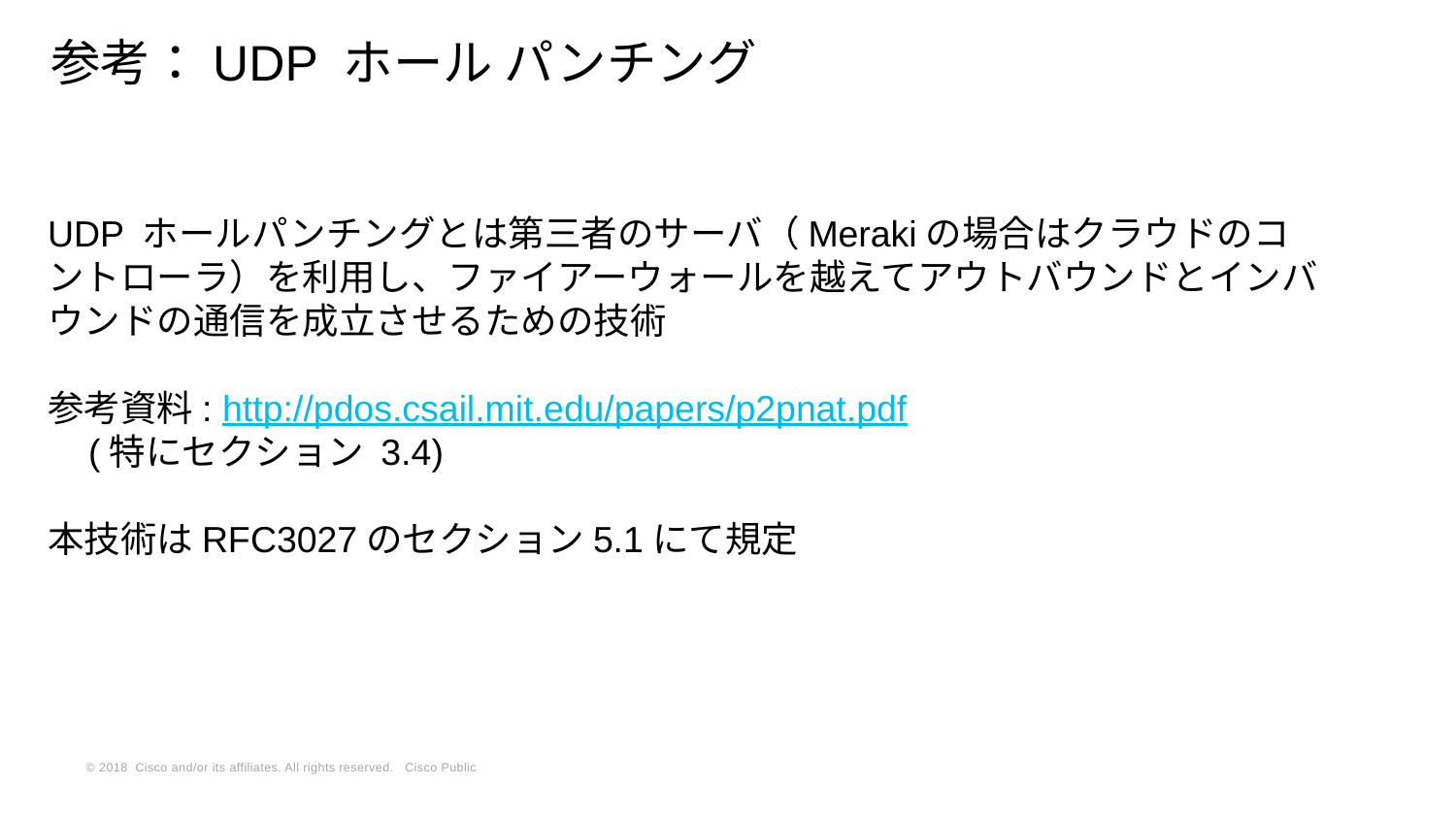

参考：UDP ホール パンチング
UDP ホールパンチングとは第三者のサーバ（Merakiの場合はクラウドのコントローラ）を利用し、ファイアーウォールを越えてアウトバウンドとインバウンドの通信を成立させるための技術

参考資料: http://pdos.csail.mit.edu/papers/p2pnat.pdf
    (特にセクション 3.4)

本技術はRFC3027のセクション5.1にて規定